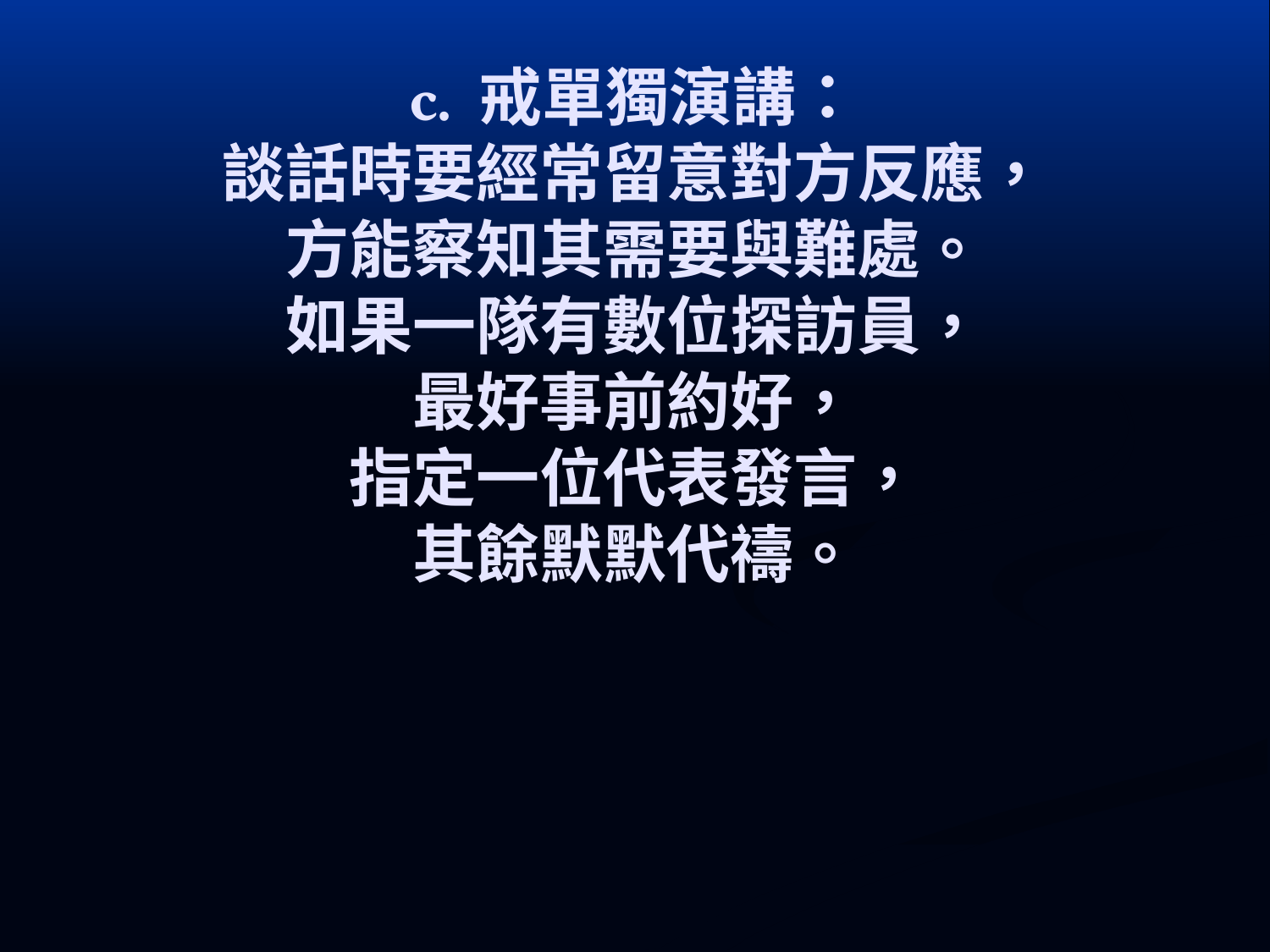

# c. 戒單獨演講：
談話時要經常留意對方反應，
方能察知其需要與難處。
如果一隊有數位探訪員，
最好事前約好，
指定一位代表發言，
其餘默默代禱。